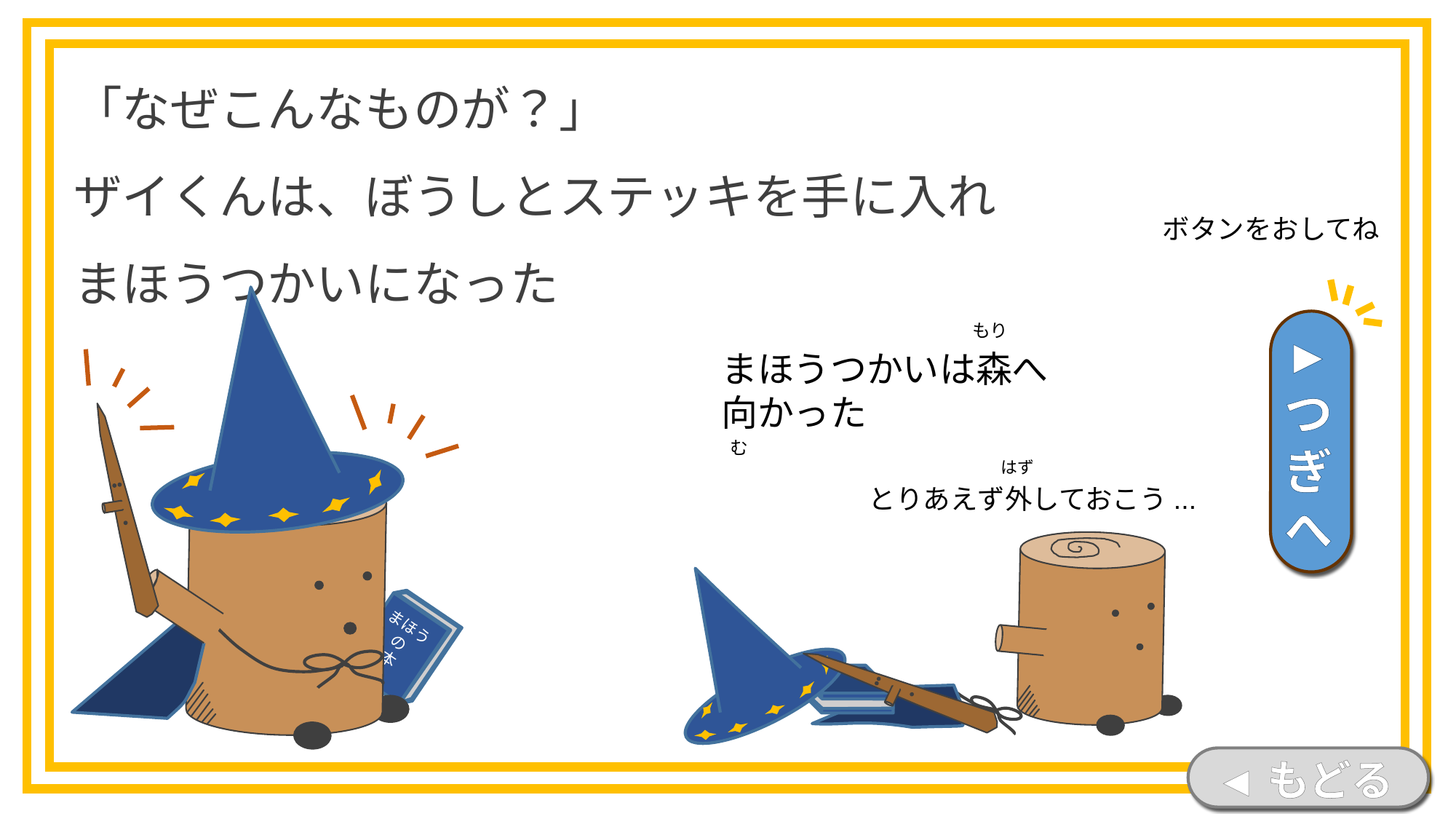

「なぜこんなものが？」
ザイくんは、ぼうしとステッキを手に入れ
まほうつかいになった
ボタンをおしてね

まほう
の
本

►つぎへ
もり
まほうつかいは森へ
向かった

む
はず
とりあえず外しておこう...

◄もどる